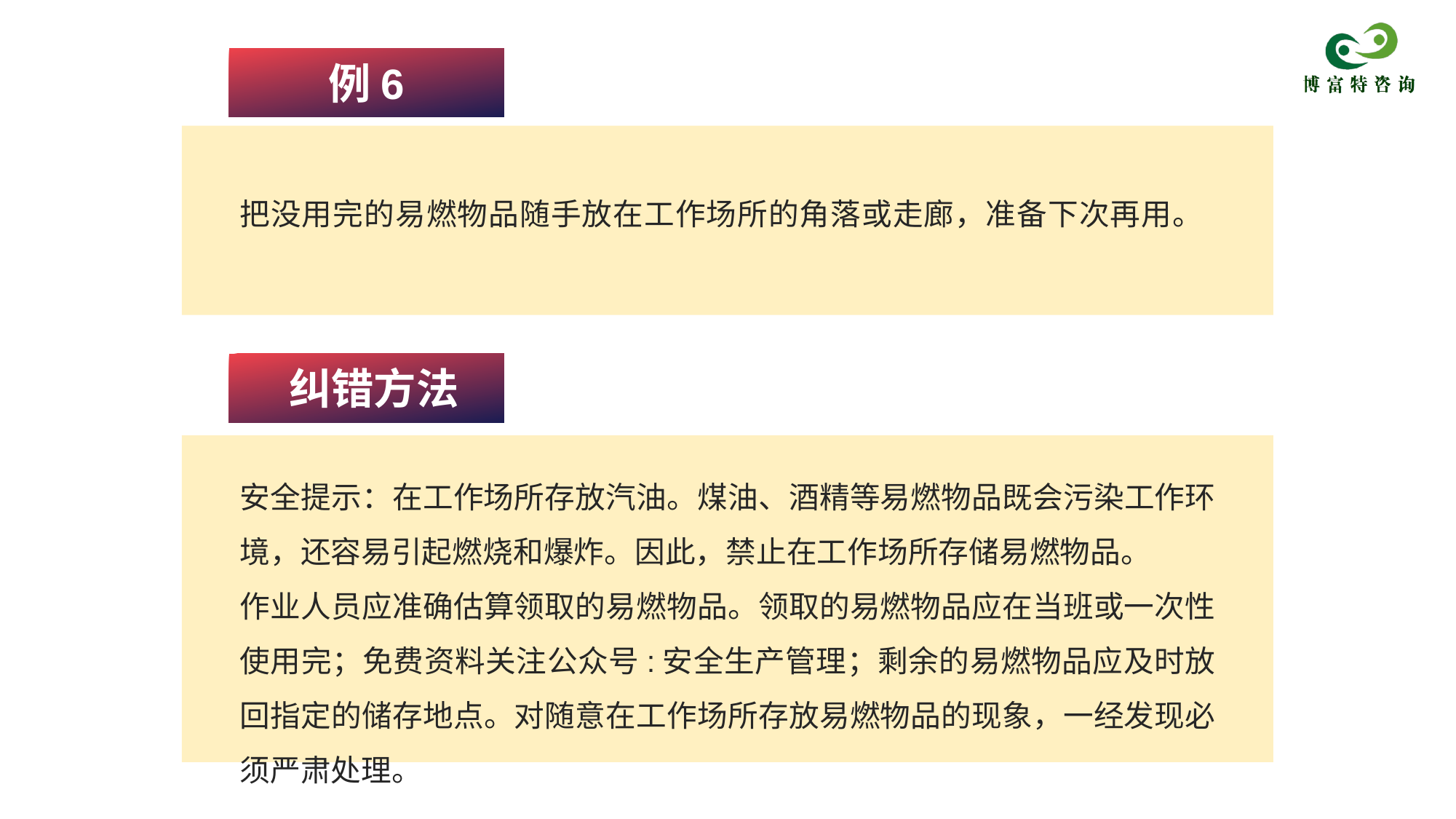

例6

把没用完的易燃物品随手放在工作场所的角落或走廊，准备下次再用。

纠错方法

安全提示：在工作场所存放汽油。煤油、酒精等易燃物品既会污染工作环境，还容易引起燃烧和爆炸。因此，禁止在工作场所存储易燃物品。
作业人员应准确估算领取的易燃物品。领取的易燃物品应在当班或一次性使用完；免费资料关注公众号:安全生产管理；剩余的易燃物品应及时放回指定的储存地点。对随意在工作场所存放易燃物品的现象，一经发现必须严肃处理。